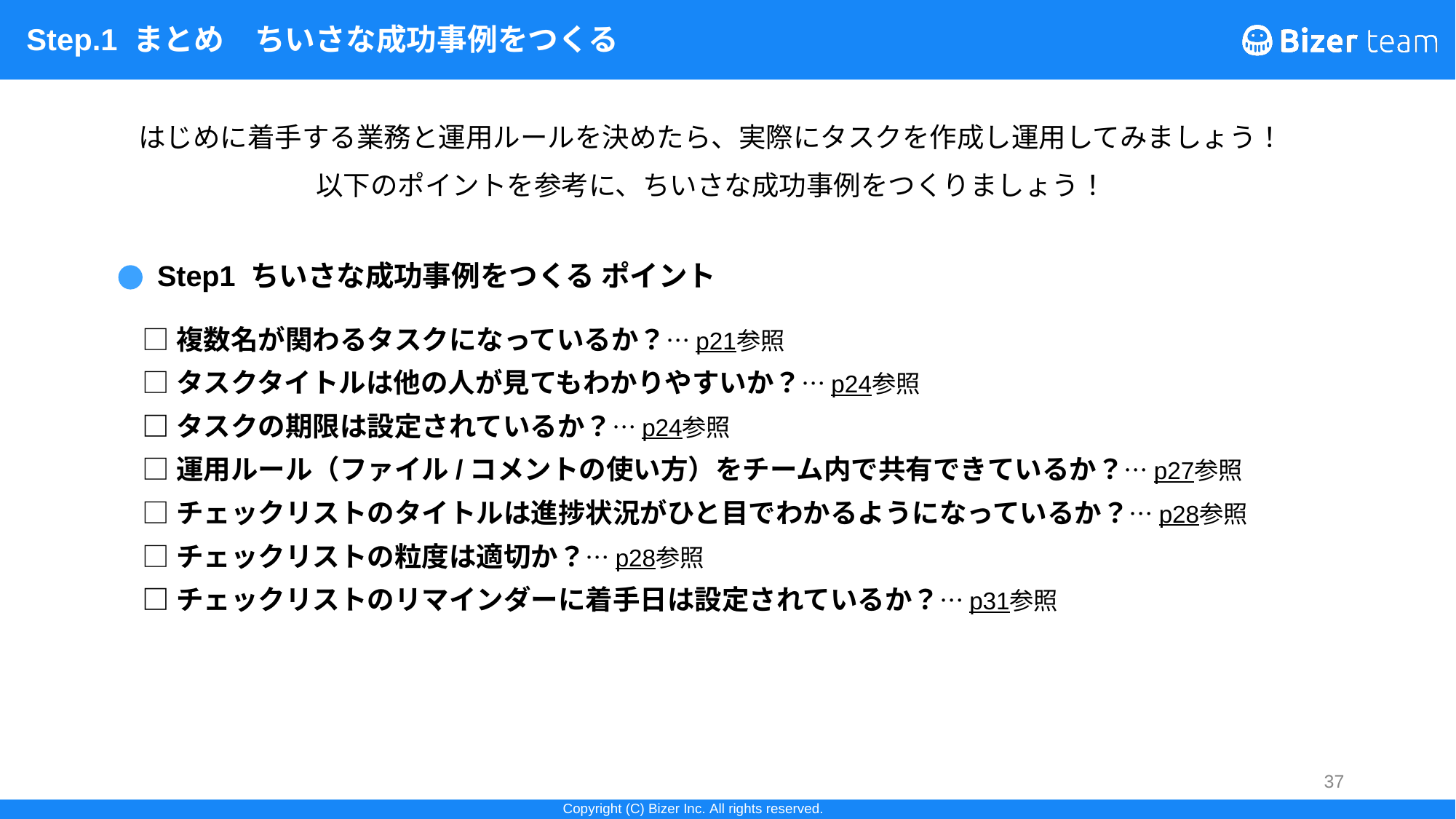

# Step.1 まとめ　ちいさな成功事例をつくる
はじめに着手する業務と運用ルールを決めたら、実際にタスクを作成し運用してみましょう！
以下のポイントを参考に、ちいさな成功事例をつくりましょう！

Step1 ちいさな成功事例をつくる ポイント

□複数名が関わるタスクになっているか？…p21参照
□タスクタイトルは他の人が見てもわかりやすいか？…p24参照
□タスクの期限は設定されているか？…p24参照
□運用ルール（ファイル/コメントの使い方）をチーム内で共有できているか？…p27参照
□チェックリストのタイトルは進捗状況がひと目でわかるようになっているか？…p28参照
□チェックリストの粒度は適切か？…p28参照
□チェックリストのリマインダーに着手日は設定されているか？…p31参照
37
37